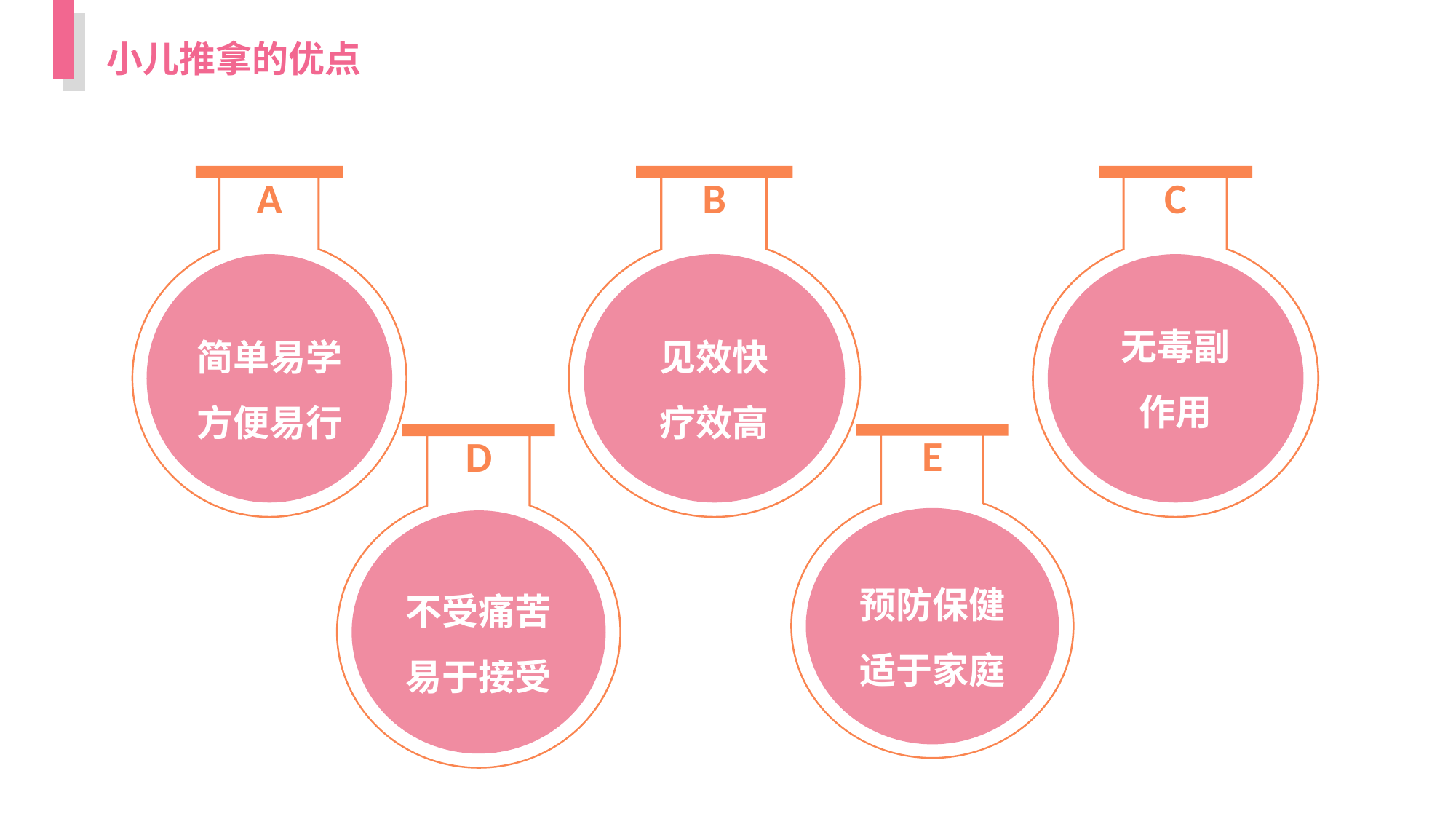

小儿推拿的优点
B
见效快
疗效高
A
简单易学方便易行
C

无毒副
作用

D
不受痛苦
易于接受
E
预防保健适于家庭